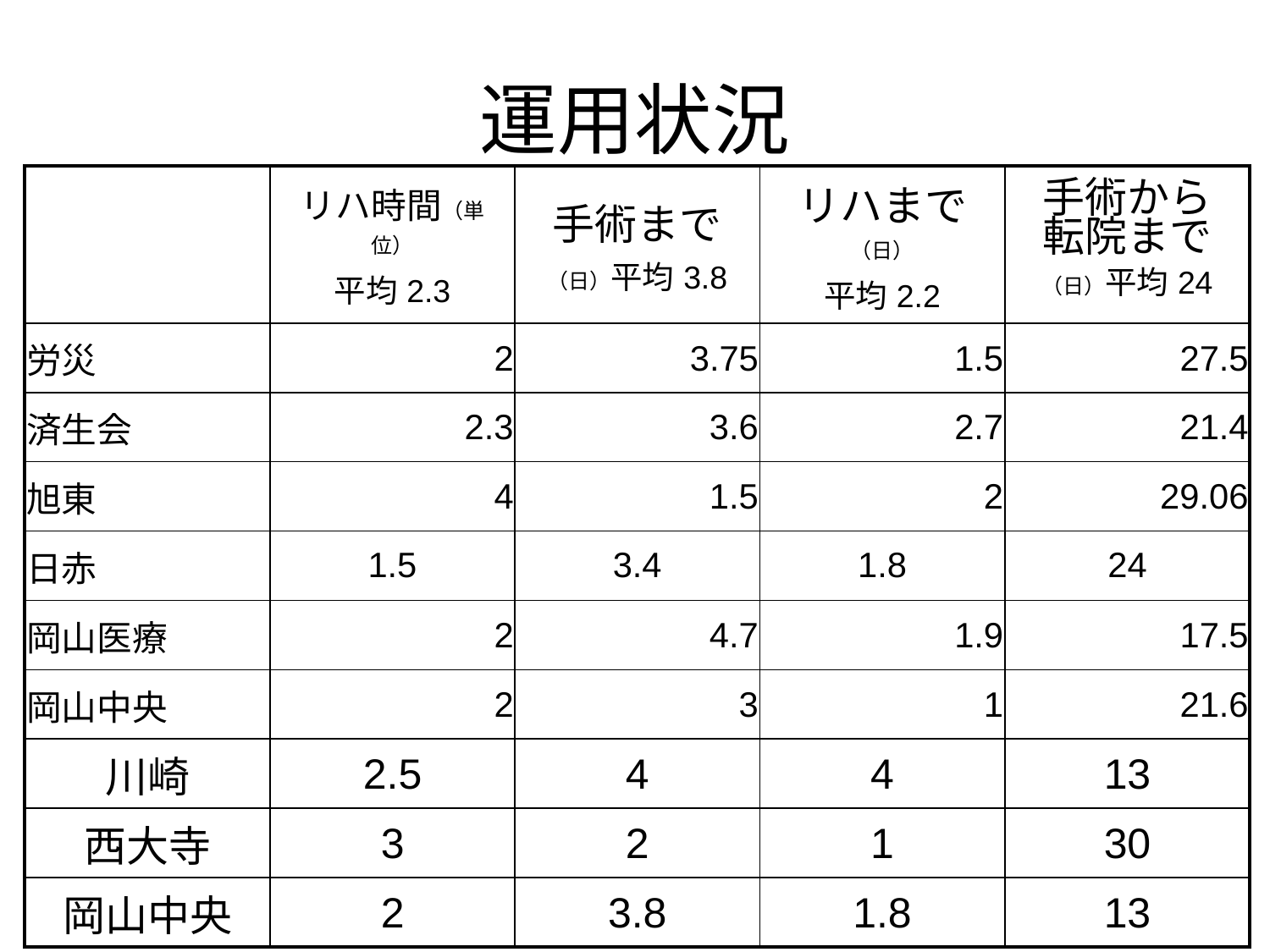

# 運用状況
|  | リハ時間（単位） 平均2.3 | 手術まで（日）平均3.8 | リハまで（日） 平均2.2 | 手術から 転院まで（日）平均24 |
| --- | --- | --- | --- | --- |
| 労災 | 2 | 3.75 | 1.5 | 27.5 |
| 済生会 | 2.3 | 3.6 | 2.7 | 21.4 |
| 旭東 | 4 | 1.5 | 2 | 29.06 |
| 日赤 | 1.5 | 3.4 | 1.8 | 24 |
| 岡山医療 | 2 | 4.7 | 1.9 | 17.5 |
| 岡山中央 | 2 | 3 | 1 | 21.6 |
| 川崎 | 2.5 | 4 | 4 | 13 |
| 西大寺 | 3 | 2 | 1 | 30 |
| 岡山中央 | 2 | 3.8 | 1.8 | 13 |